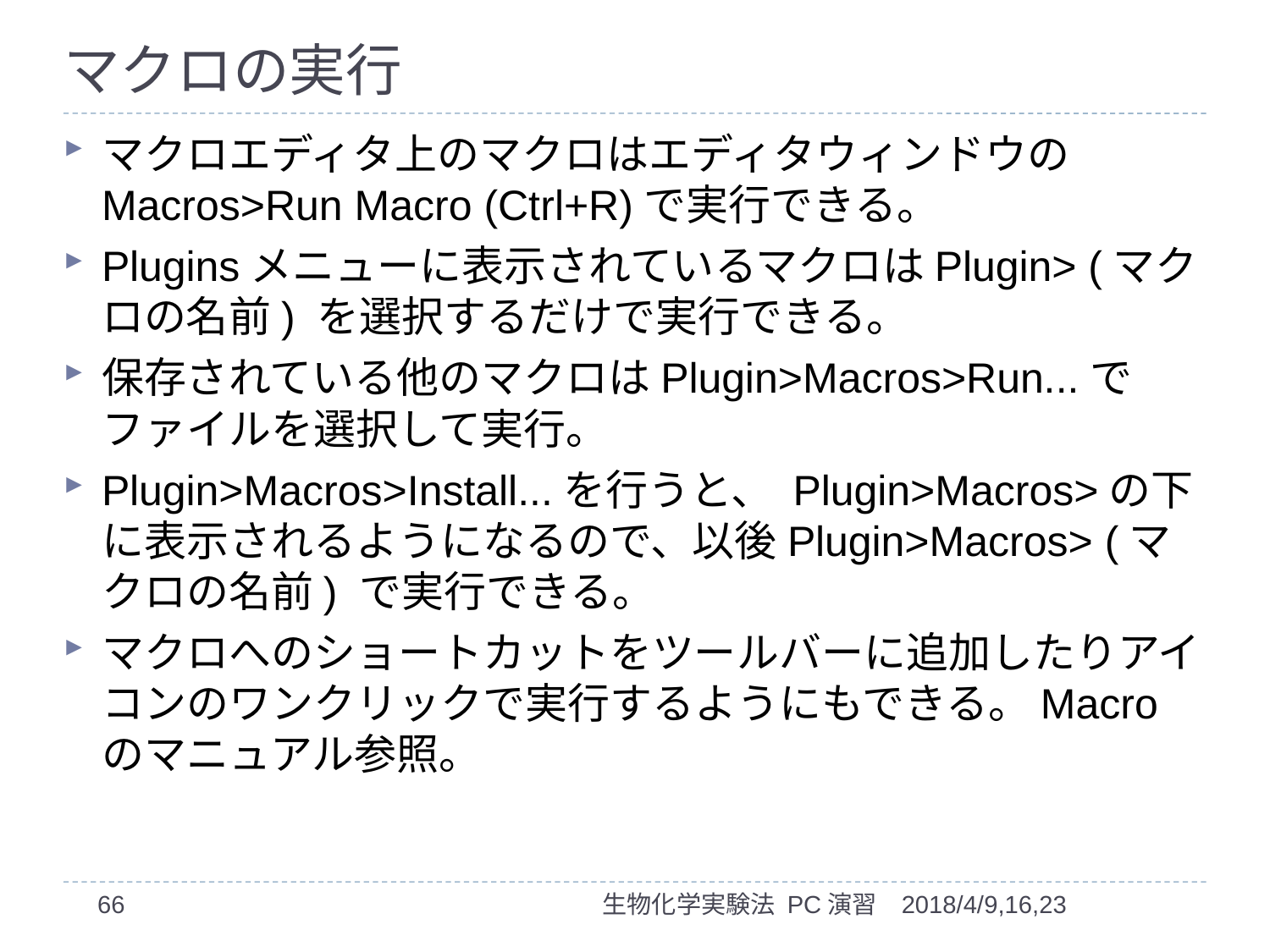

# マクロの実行
マクロエディタ上のマクロはエディタウィンドウのMacros>Run Macro (Ctrl+R)で実行できる。
Pluginsメニューに表示されているマクロはPlugin> (マクロの名前) を選択するだけで実行できる。
保存されている他のマクロはPlugin>Macros>Run...でファイルを選択して実行。
Plugin>Macros>Install...を行うと、 Plugin>Macros>の下に表示されるようになるので、以後Plugin>Macros> (マクロの名前) で実行できる。
マクロへのショートカットをツールバーに追加したりアイコンのワンクリックで実行するようにもできる。Macroのマニュアル参照。

66
生物化学実験法 PC演習
2018/4/9,16,23